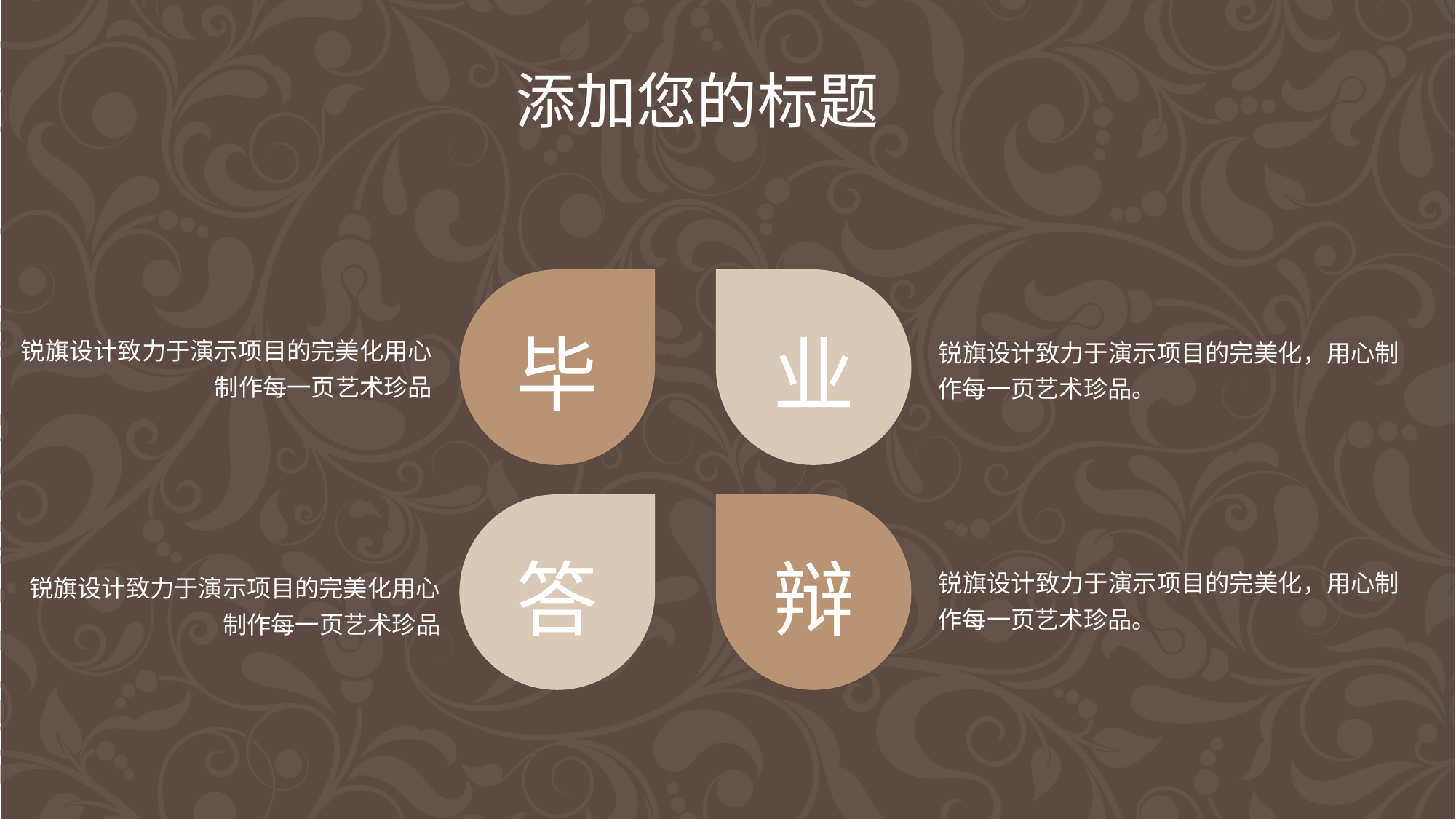

添加您的标题

毕

业

答

辩
锐旗设计致力于演示项目的完美化用心制作每一页艺术珍品
锐旗设计致力于演示项目的完美化，用心制作每一页艺术珍品。
锐旗设计致力于演示项目的完美化，用心制作每一页艺术珍品。
锐旗设计致力于演示项目的完美化用心制作每一页艺术珍品